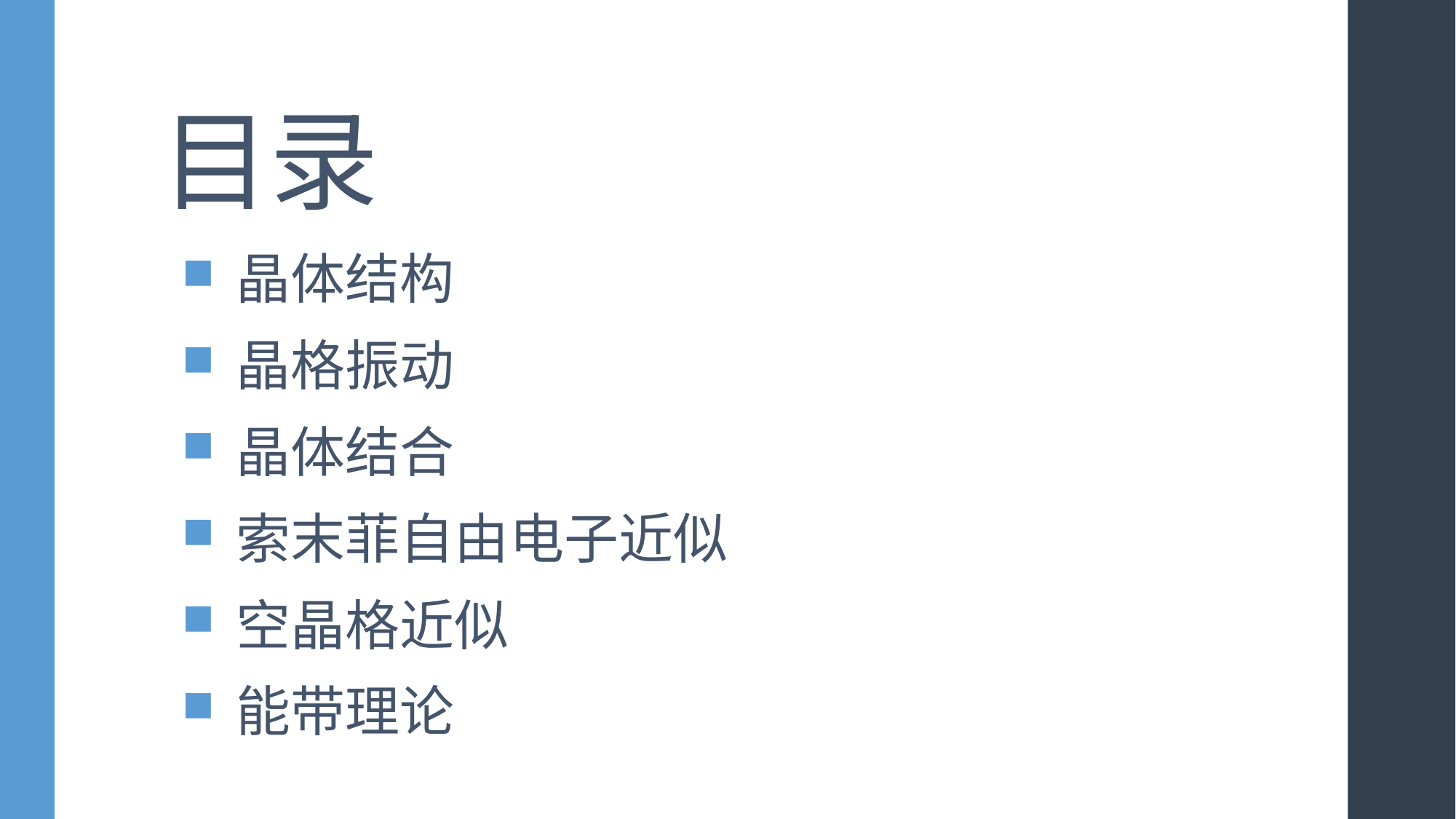

# 目录
晶体结构
晶格振动
晶体结合
索末菲自由电子近似
空晶格近似
能带理论
2